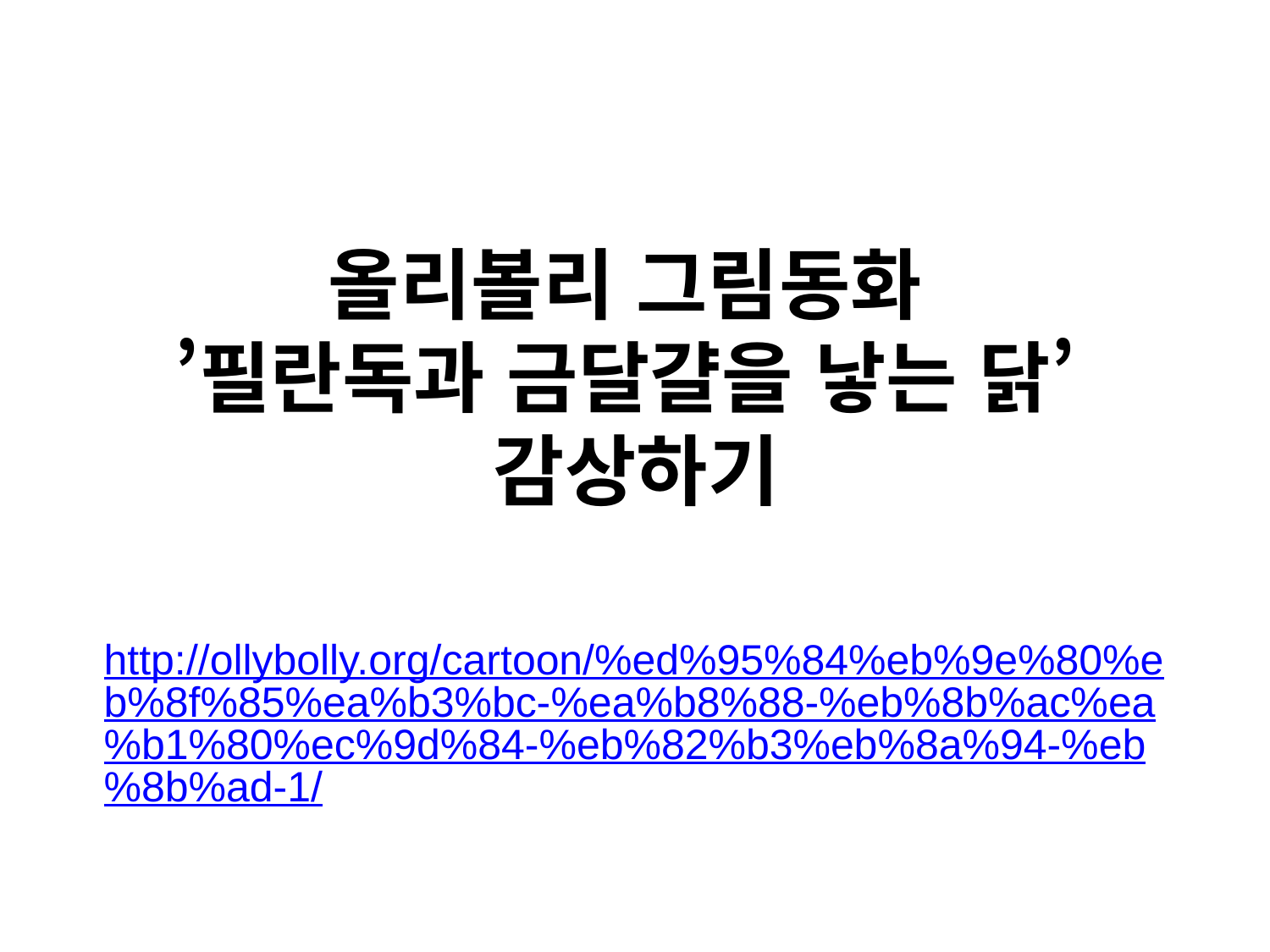

# 올리볼리 그림동화 ’필란독과 금달걀을 낳는 닭’ 감상하기
http://ollybolly.org/cartoon/%ed%95%84%eb%9e%80%eb%8f%85%ea%b3%bc-%ea%b8%88-%eb%8b%ac%ea%b1%80%ec%9d%84-%eb%82%b3%eb%8a%94-%eb%8b%ad-1/